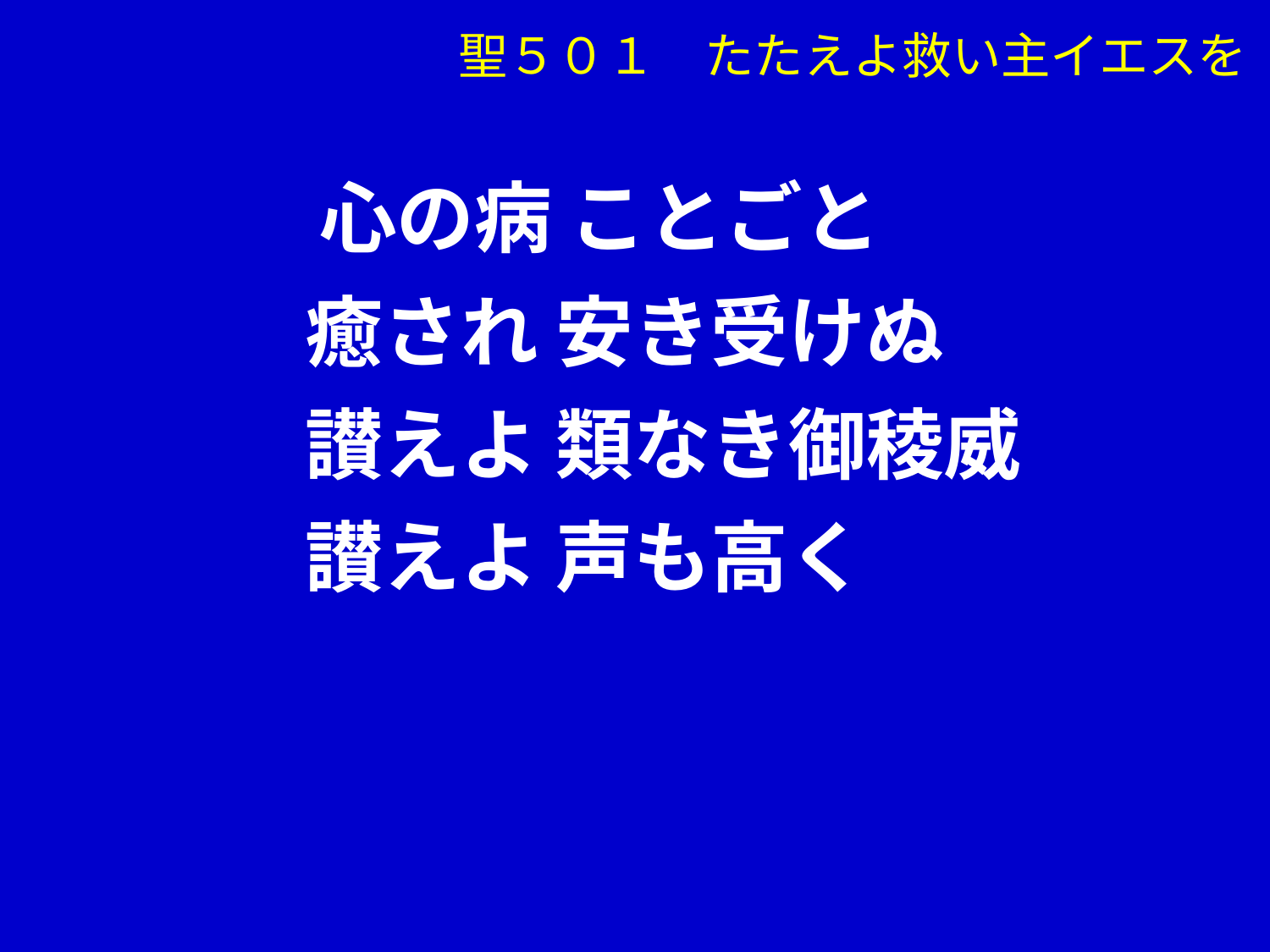

聖５０１　たたえよ救い主イエスを
　　心の病 ことごと
　　癒され 安き受けぬ
　　讃えよ 類なき御稜威
　　讃えよ 声も高く